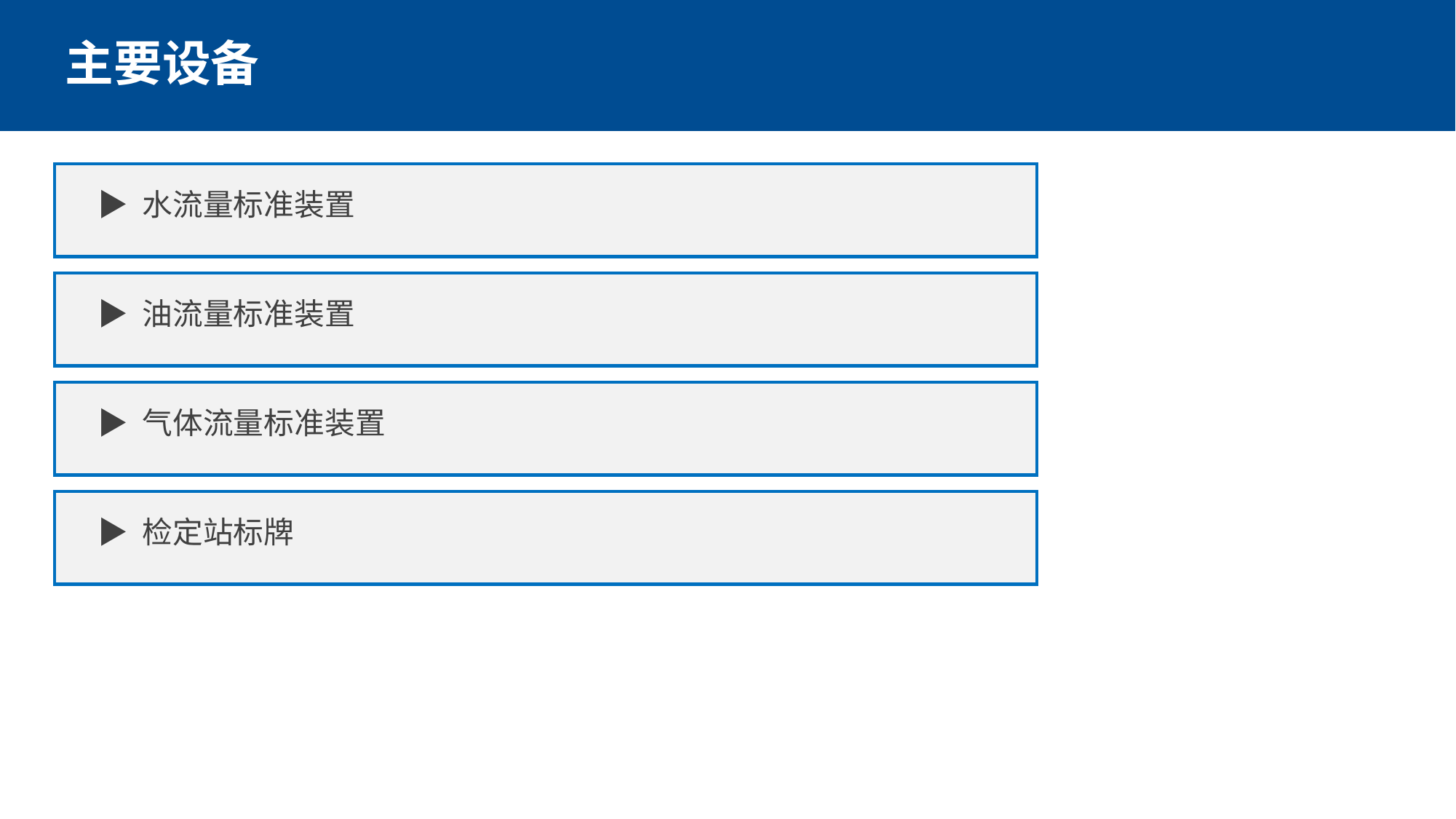

主要设备

▶ 水流量标准装置

▶ 油流量标准装置

▶ 气体流量标准装置

▶ 检定站标牌